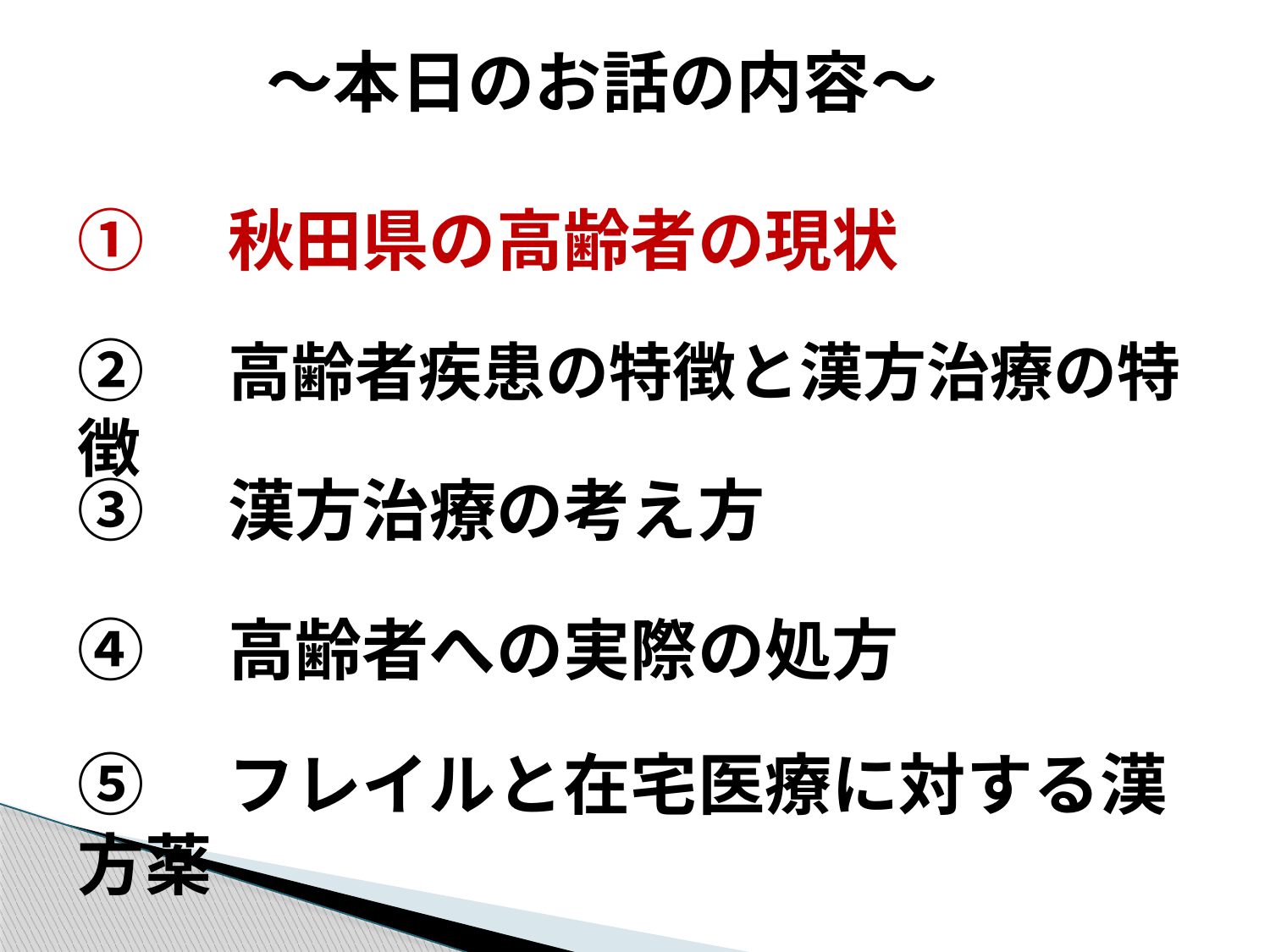

～本日のお話の内容～
①　秋田県の高齢者の現状
②　高齢者疾患の特徴と漢方治療の特徴
③　漢方治療の考え方
④　高齢者への実際の処方
⑤　フレイルと在宅医療に対する漢方薬